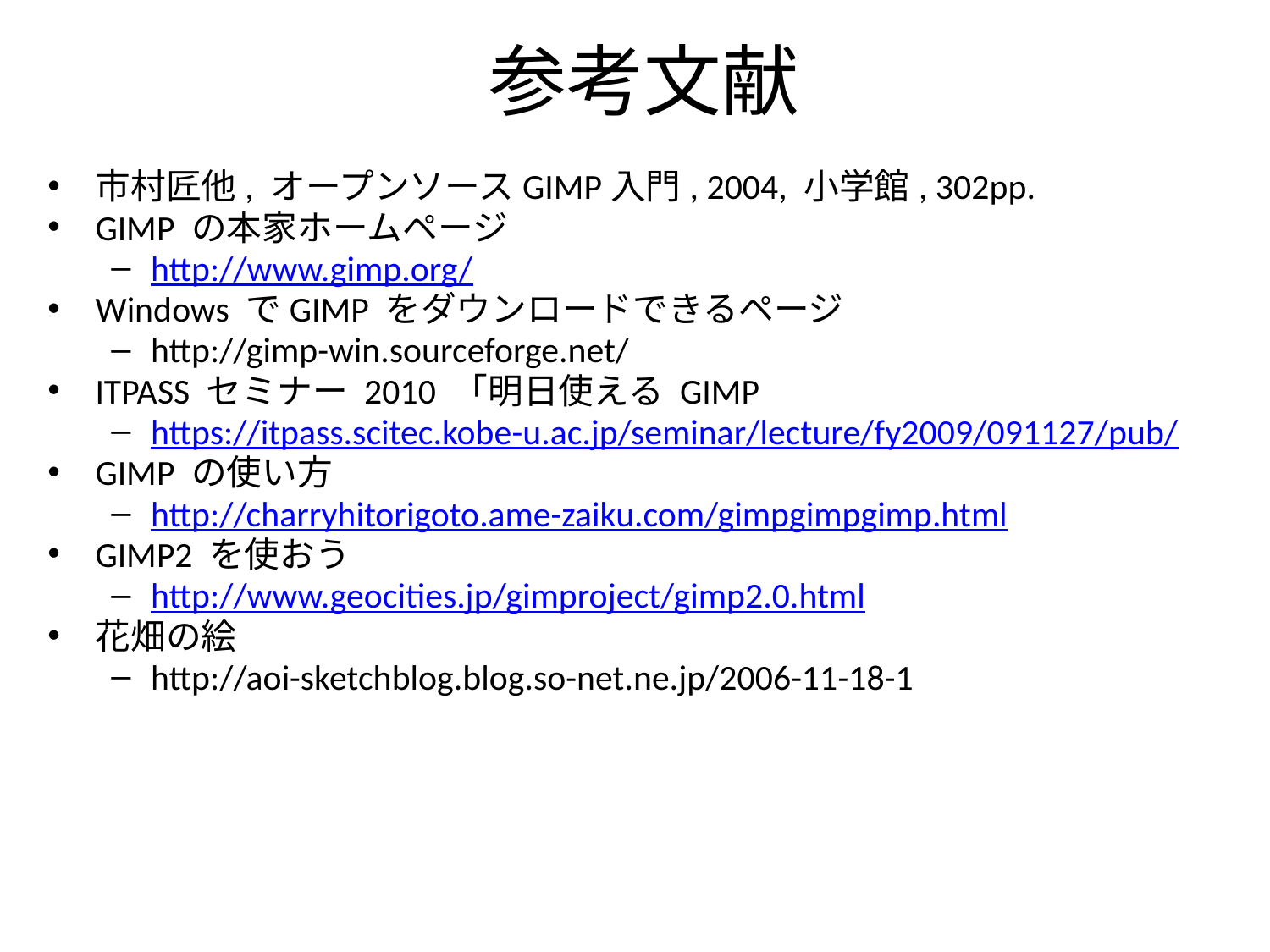

参考文献
市村匠他, オープンソースGIMP入門, 2004, 小学館, 302pp.
GIMP の本家ホームページ
http://www.gimp.org/
Windows でGIMP をダウンロードできるページ
http://gimp-win.sourceforge.net/
ITPASS セミナー 2010 「明日使える GIMP
https://itpass.scitec.kobe-u.ac.jp/seminar/lecture/fy2009/091127/pub/
GIMP の使い方
http://charryhitorigoto.ame-zaiku.com/gimpgimpgimp.html
GIMP2 を使おう
http://www.geocities.jp/gimproject/gimp2.0.html
花畑の絵
http://aoi-sketchblog.blog.so-net.ne.jp/2006-11-18-1